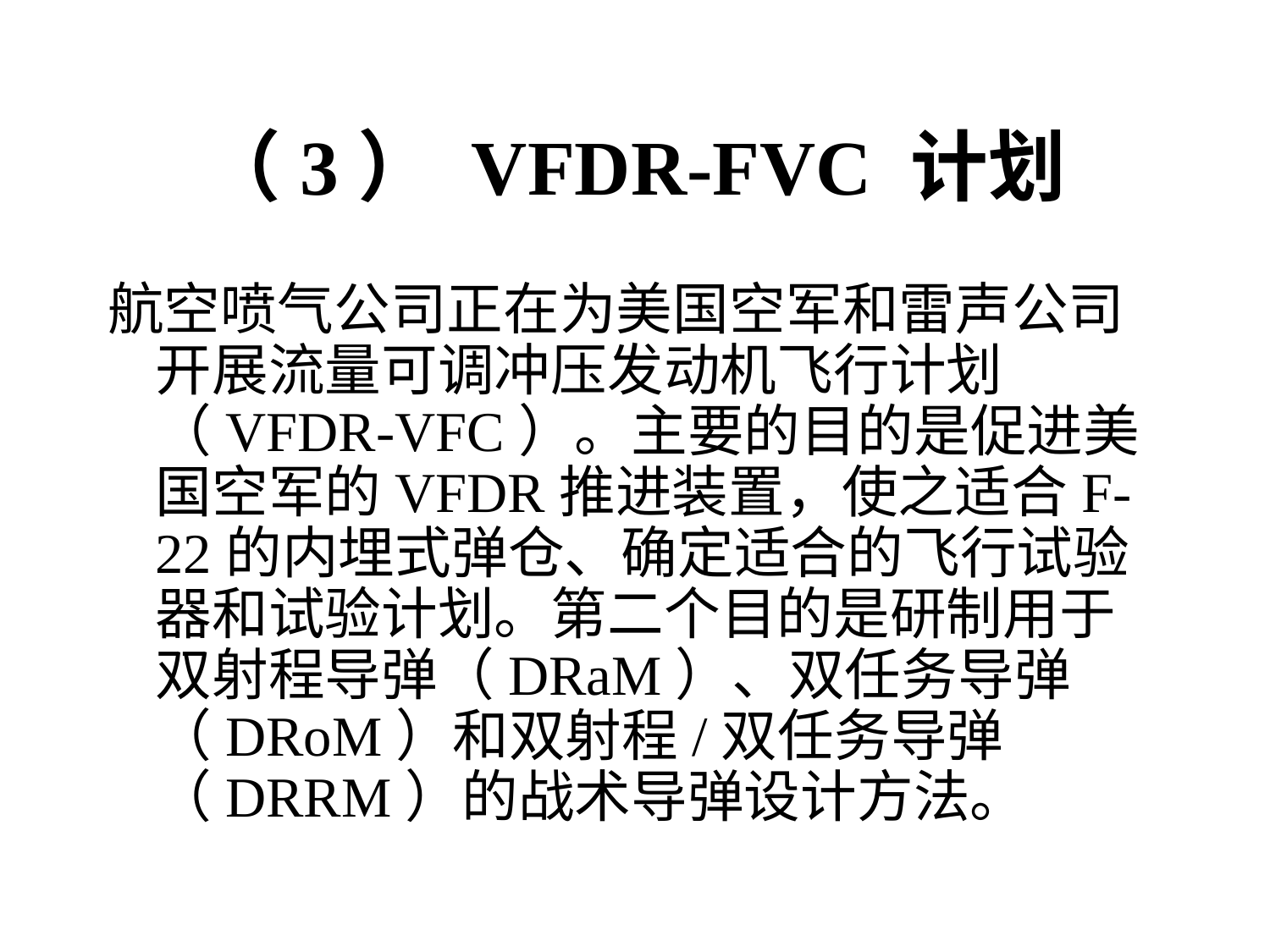

# （3） VFDR-FVC 计划
航空喷气公司正在为美国空军和雷声公司开展流量可调冲压发动机飞行计划（VFDR-VFC）。主要的目的是促进美国空军的VFDR推进装置，使之适合F-22的内埋式弹仓、确定适合的飞行试验器和试验计划。第二个目的是研制用于双射程导弹（DRaM）、双任务导弹（DRoM）和双射程/双任务导弹（DRRM）的战术导弹设计方法。